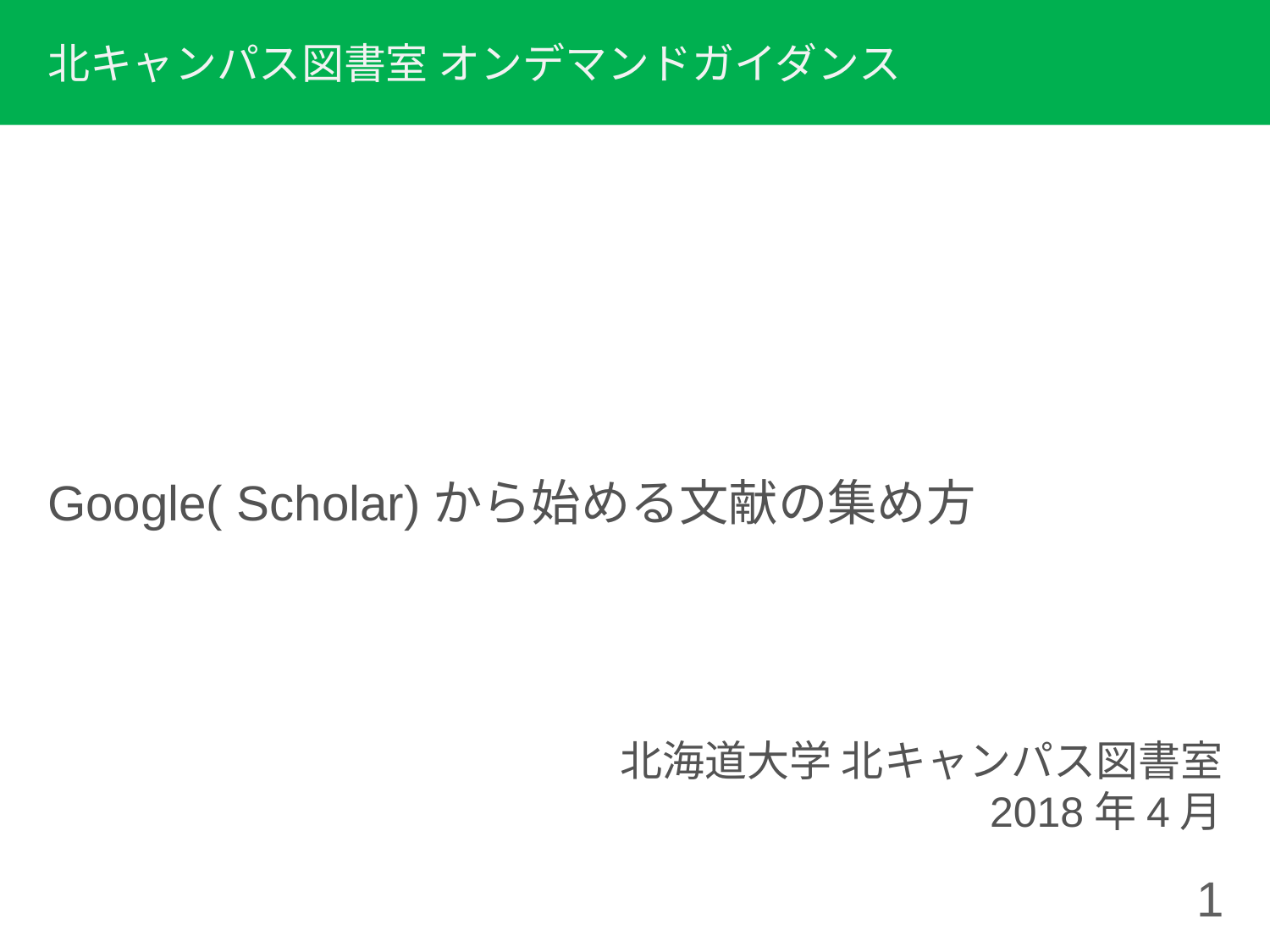

北キャンパス図書室 オンデマンドガイダンス

Google( Scholar)から始める文献の集め方

北海道大学 北キャンパス図書室
2018年4月
1